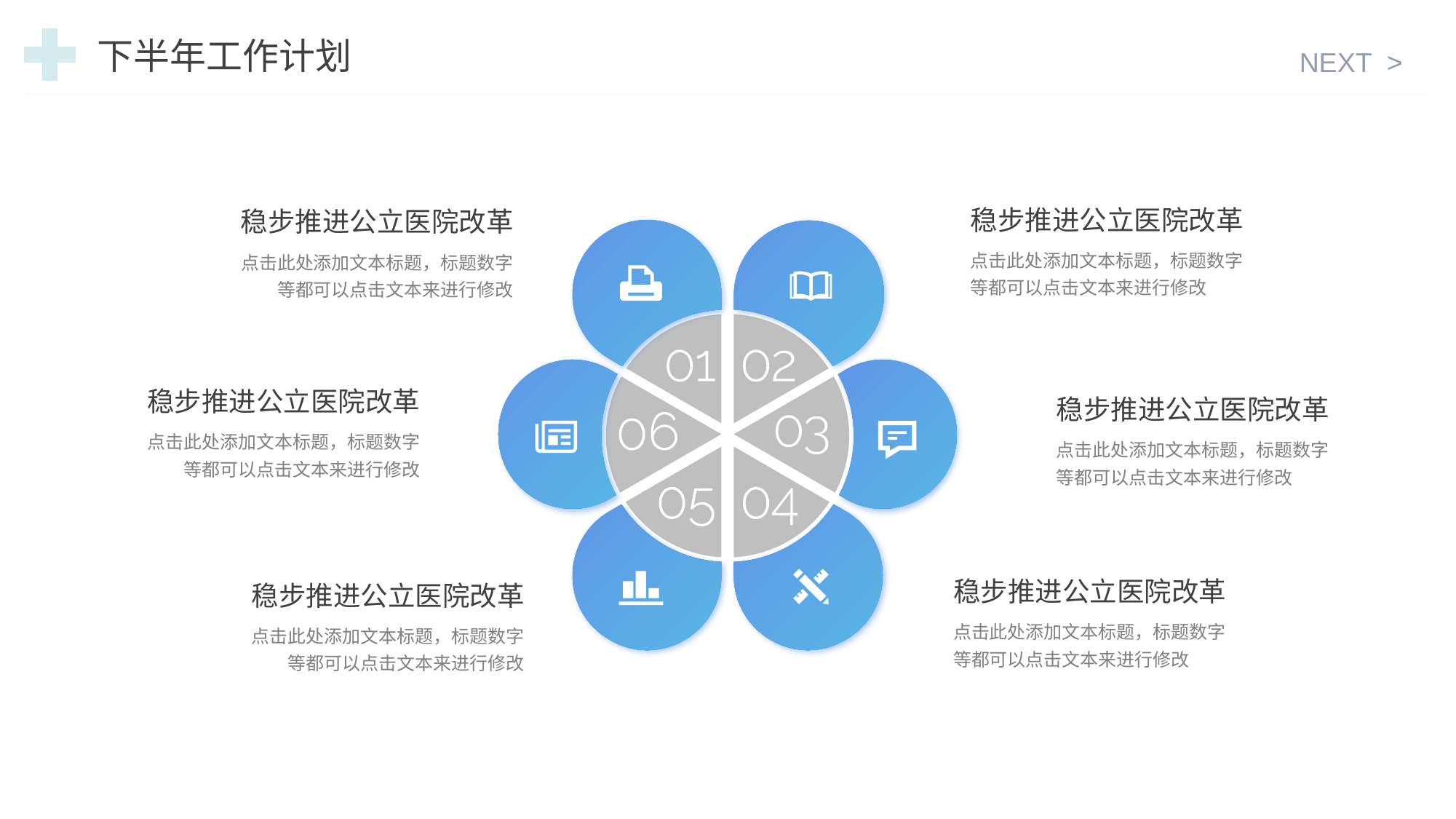

NEXT  >

下半年工作计划
稳步推进公立医院改革
点击此处添加文本标题，标题数字等都可以点击文本来进行修改
稳步推进公立医院改革
点击此处添加文本标题，标题数字等都可以点击文本来进行修改

稳步推进公立医院改革
点击此处添加文本标题，标题数字等都可以点击文本来进行修改
稳步推进公立医院改革
点击此处添加文本标题，标题数字等都可以点击文本来进行修改

稳步推进公立医院改革
点击此处添加文本标题，标题数字等都可以点击文本来进行修改
稳步推进公立医院改革
点击此处添加文本标题，标题数字等都可以点击文本来进行修改